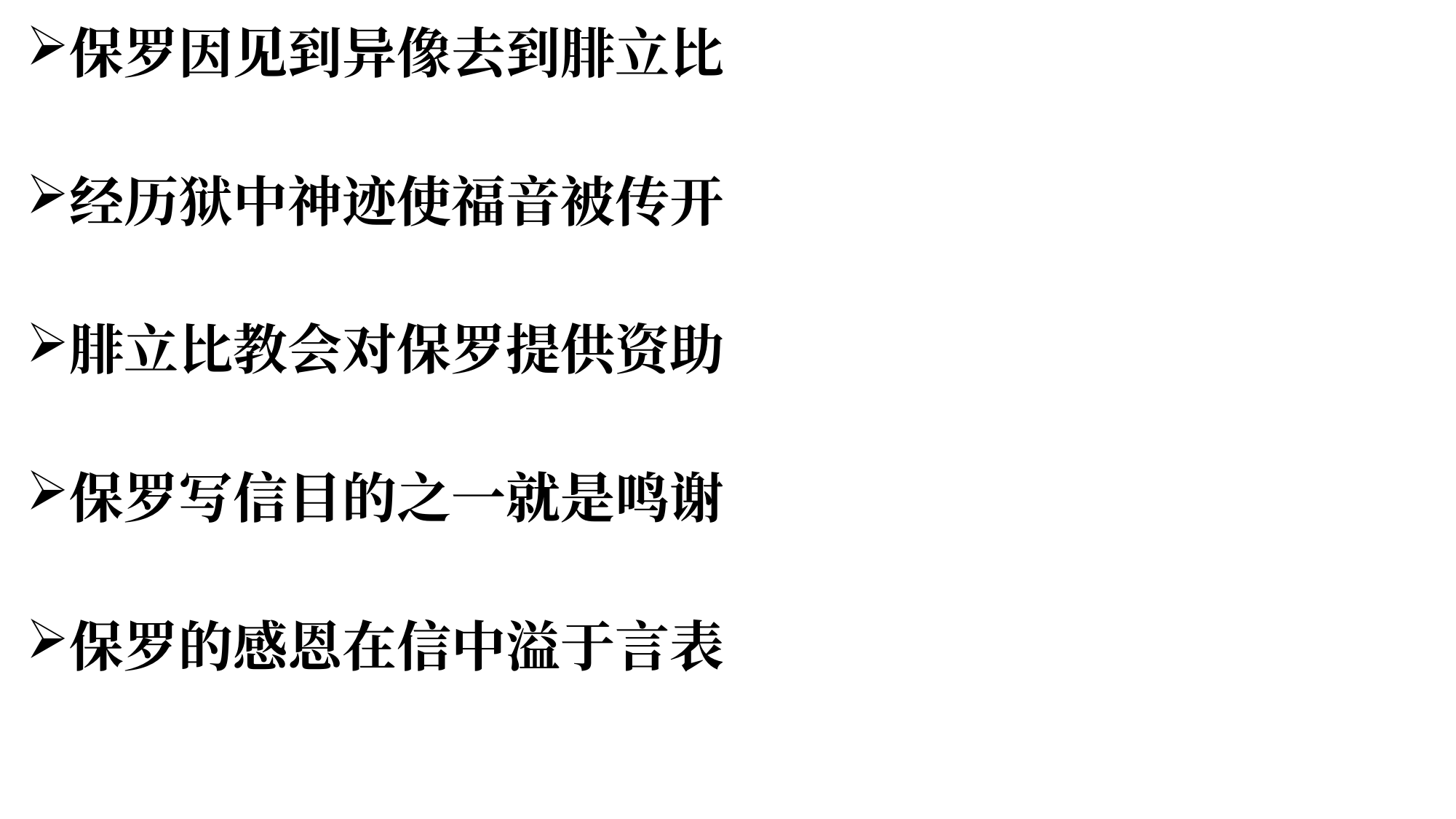

保罗因见到异像去到腓立比

经历狱中神迹使福音被传开

腓立比教会对保罗提供资助

保罗写信目的之一就是鸣谢

保罗的感恩在信中溢于言表